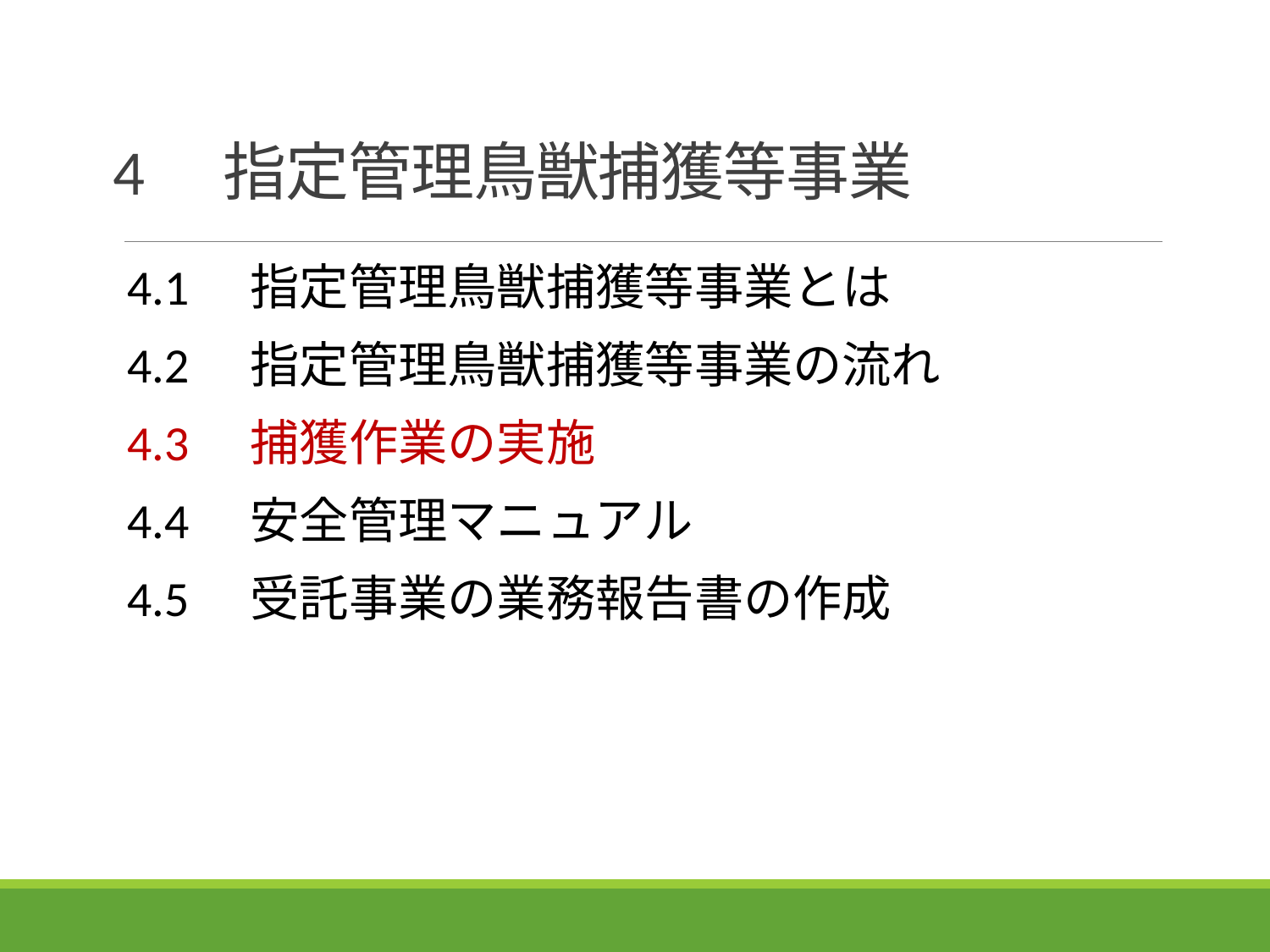

# 4　指定管理鳥獣捕獲等事業
4.1　指定管理鳥獣捕獲等事業とは
4.2　指定管理鳥獣捕獲等事業の流れ
4.3　捕獲作業の実施
4.4　安全管理マニュアル
4.5　受託事業の業務報告書の作成